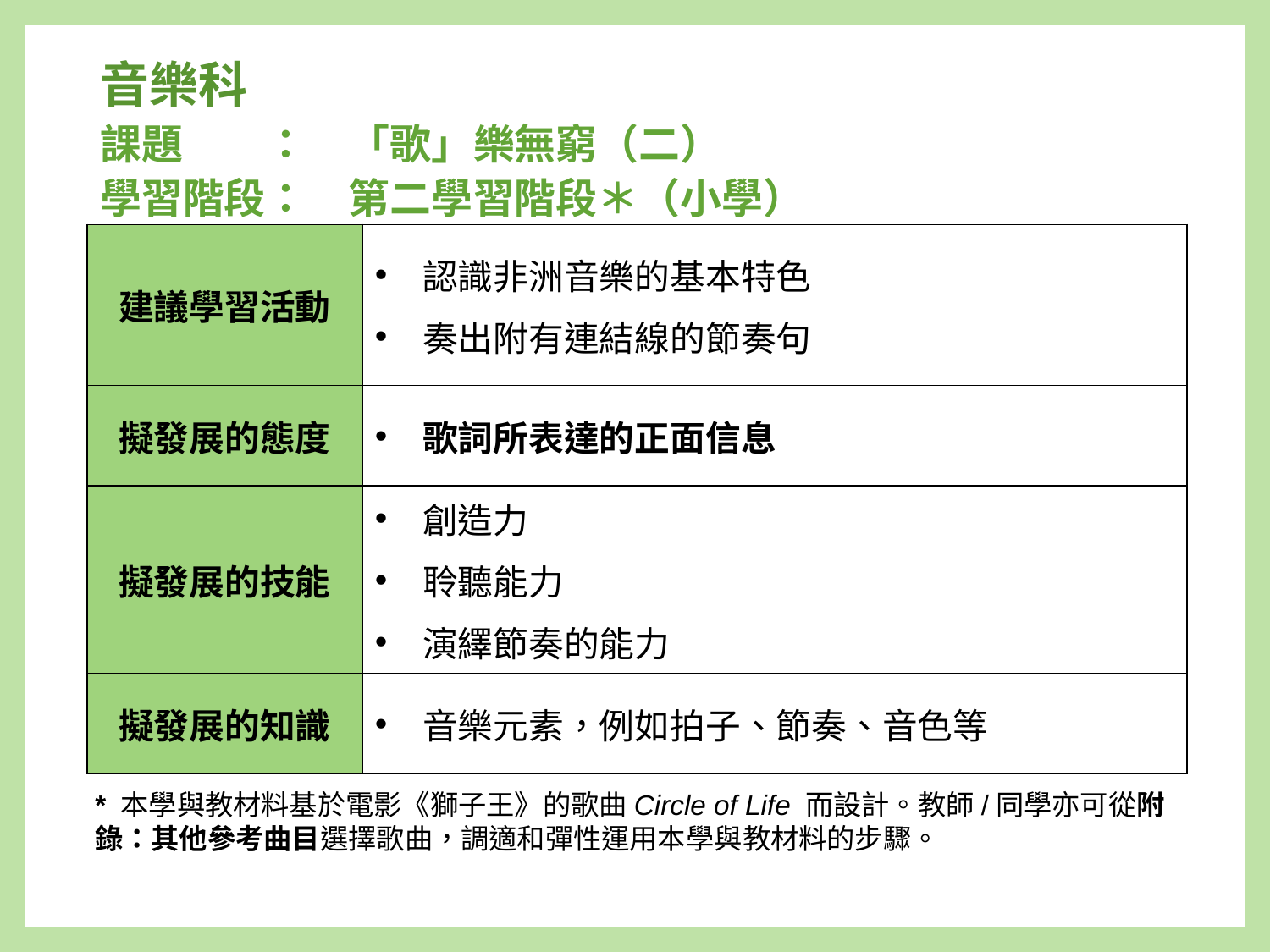

音樂科
# 課題　　：　「歌」樂無窮（二） 學習階段：　第二學習階段＊（小學）
| 建議學習活動 | 認識非洲音樂的基本特色 奏出附有連結線的節奏句 |
| --- | --- |
| 擬發展的態度 | 歌詞所表達的正面信息 |
| 擬發展的技能 | 創造力 聆聽能力 演繹節奏的能力 |
| 擬發展的知識 | 音樂元素，例如拍子、節奏、音色等 |
* 本學與教材料基於電影《獅子王》的歌曲Circle of Life 而設計。教師/同學亦可從附錄：其他參考曲目選擇歌曲，調適和彈性運用本學與教材料的步驟。